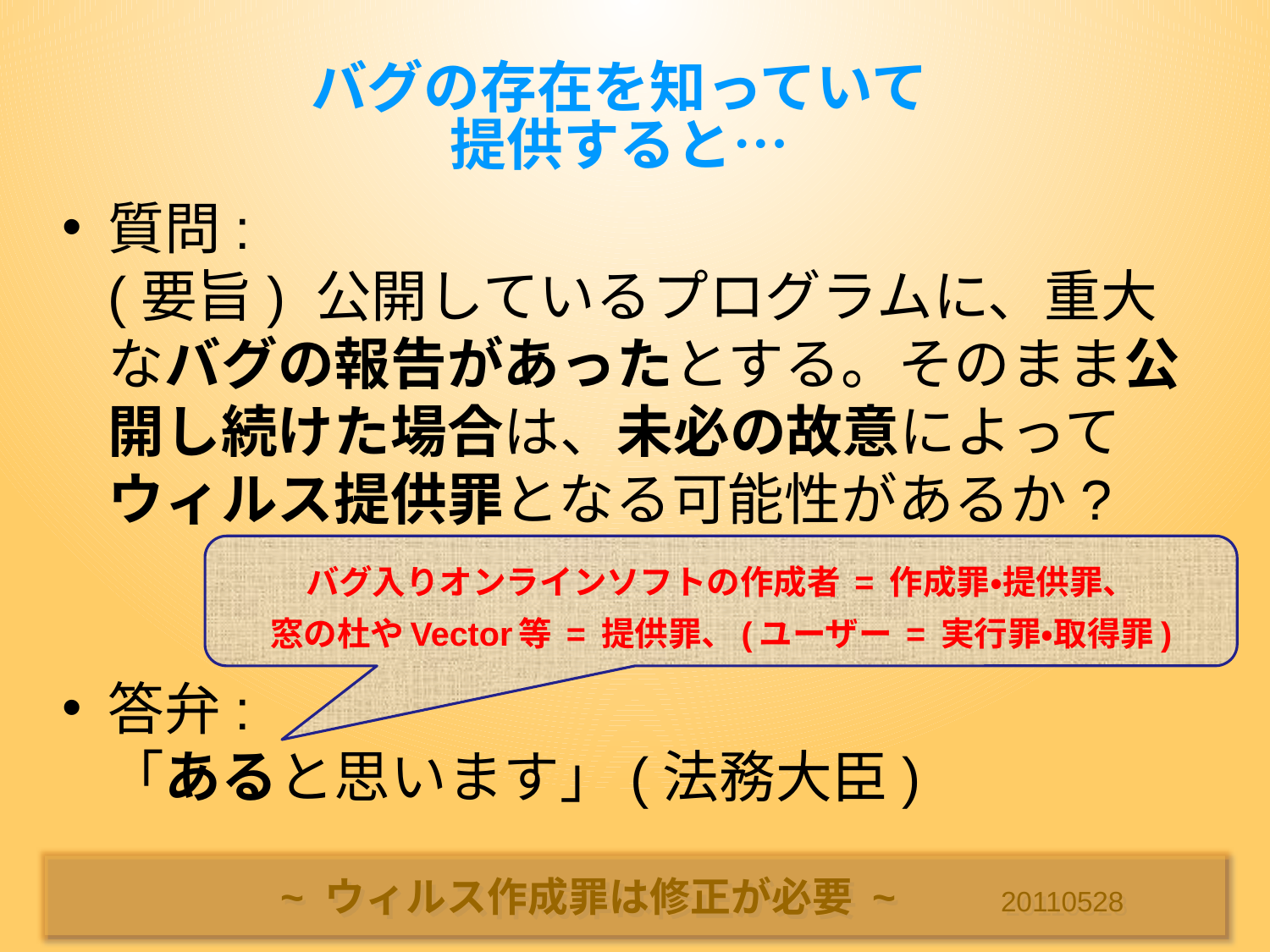

# バグの存在を知っていて 提供すると…
質問:
(要旨) 公開しているプログラムに、重大なバグの報告があったとする。そのまま公開し続けた場合は、未必の故意によってウィルス提供罪となる可能性があるか?
答弁:
「あると思います」(法務大臣)
バグ入りオンラインソフトの作成者 = 作成罪・提供罪、
窓の杜やVector等 = 提供罪、(ユーザー = 実行罪・取得罪)